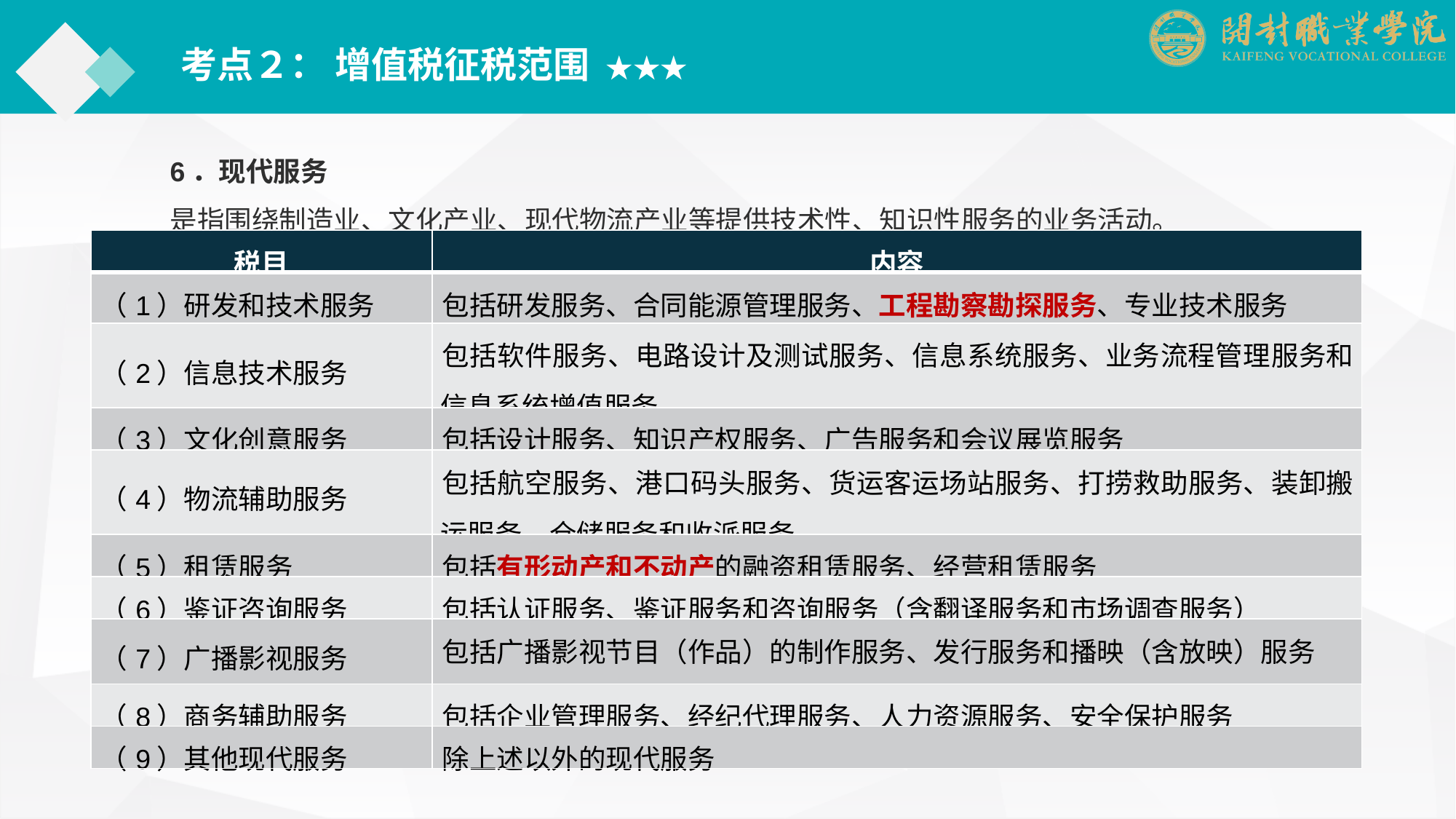

考点２： 增值税征税范围  ★★★
6．现代服务
是指围绕制造业、文化产业、现代物流产业等提供技术性、知识性服务的业务活动。
| 税目 | 内容 |
| --- | --- |
| （1）研发和技术服务 | 包括研发服务、合同能源管理服务、工程勘察勘探服务、专业技术服务 |
| （2）信息技术服务 | 包括软件服务、电路设计及测试服务、信息系统服务、业务流程管理服务和信息系统增值服务 |
| （3）文化创意服务 | 包括设计服务、知识产权服务、广告服务和会议展览服务 |
| （4）物流辅助服务 | 包括航空服务、港口码头服务、货运客运场站服务、打捞救助服务、装卸搬运服务、仓储服务和收派服务 |
| （5）租赁服务 | 包括有形动产和不动产的融资租赁服务、经营租赁服务 |
| （6）鉴证咨询服务 | 包括认证服务、鉴证服务和咨询服务（含翻译服务和市场调查服务） |
| （7）广播影视服务 | 包括广播影视节目（作品）的制作服务、发行服务和播映（含放映）服务 |
| （8）商务辅助服务 | 包括企业管理服务、经纪代理服务、人力资源服务、安全保护服务 |
| （9）其他现代服务 | 除上述以外的现代服务 |